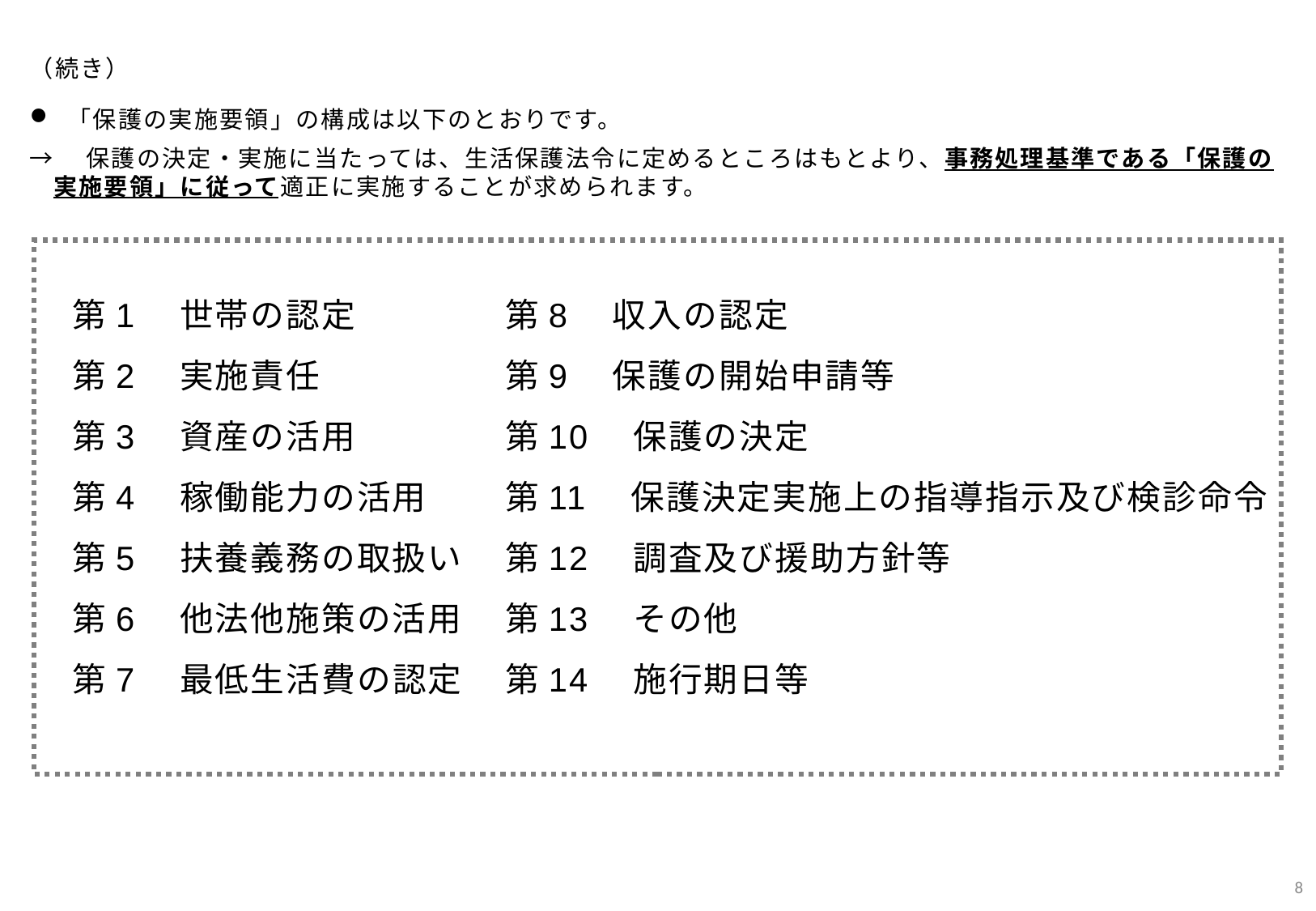

（続き）
「保護の実施要領」の構成は以下のとおりです。
→　保護の決定・実施に当たっては、生活保護法令に定めるところはもとより、事務処理基準である「保護の実施要領」に従って適正に実施することが求められます。

第1　世帯の認定
第2　実施責任
第3　資産の活用
第4　稼働能力の活用
第5　扶養義務の取扱い
第6　他法他施策の活用
第7　最低生活費の認定
第8　収入の認定
第9　保護の開始申請等
第10　保護の決定
第11　保護決定実施上の指導指示及び検診命令
第12　調査及び援助方針等
第13　その他
第14　施行期日等
8